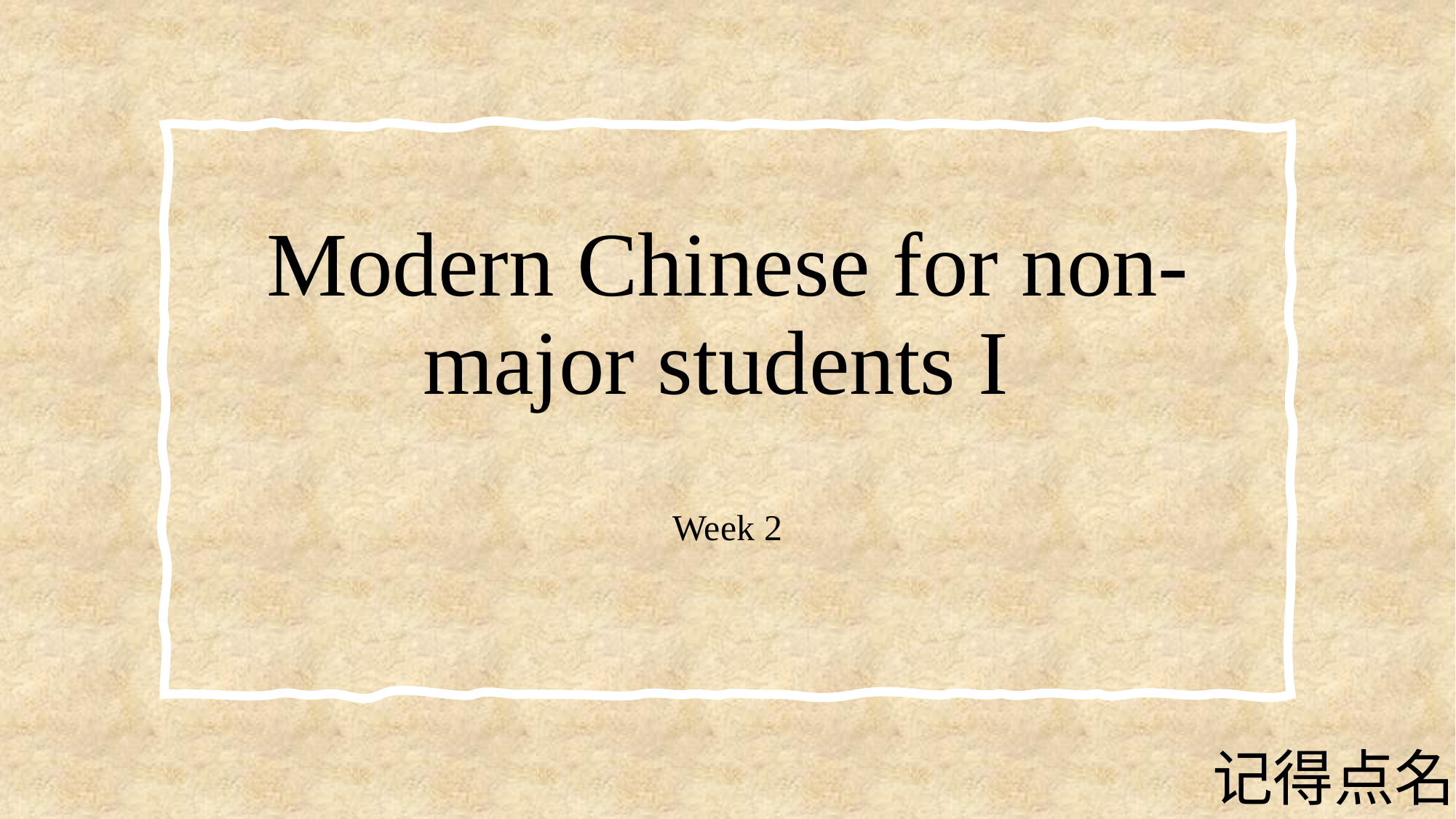

# Modern Chinese for non-major students I
Week 2
记得点名